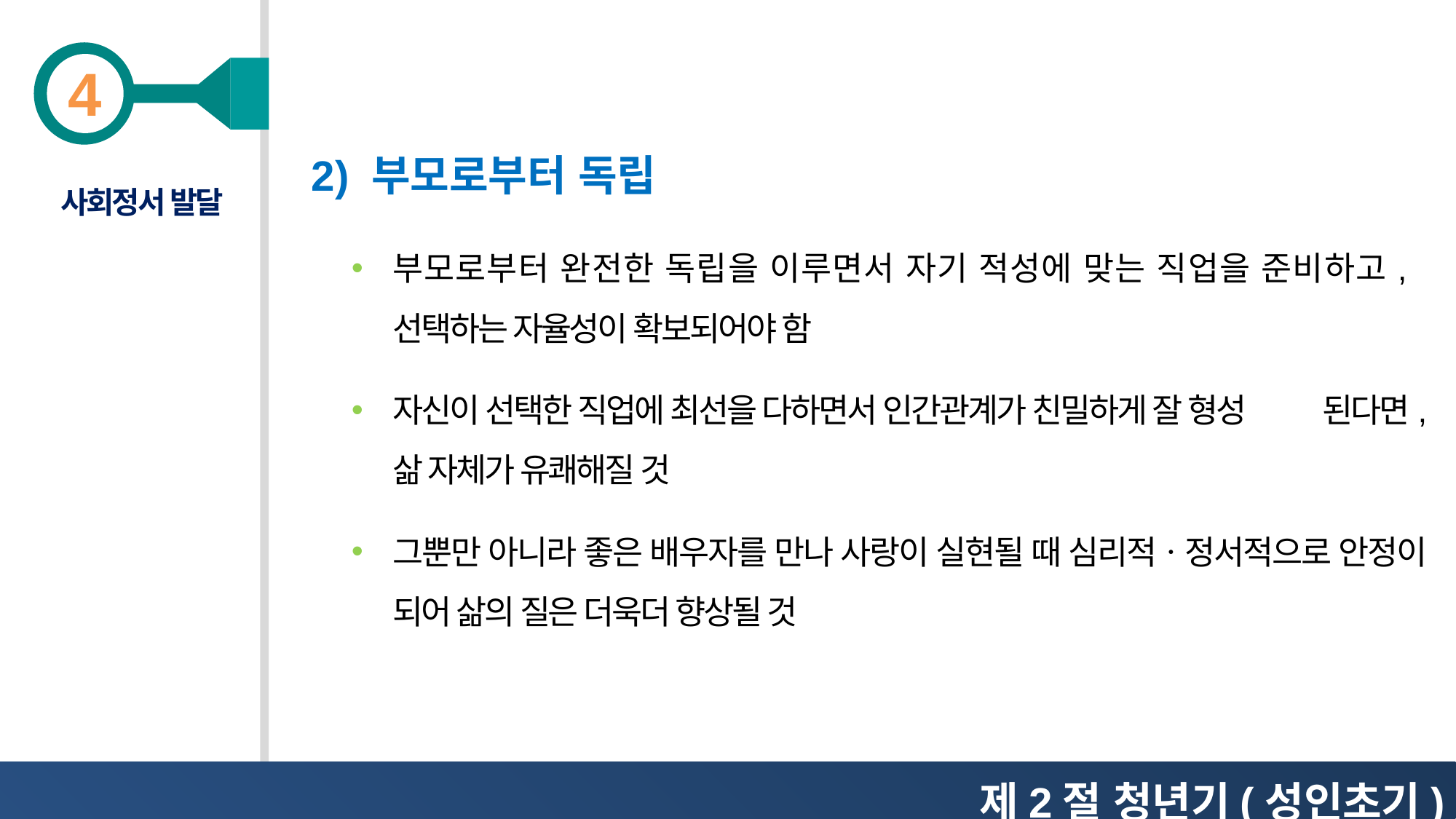

2) 부모로부터 독립
사회정서 발달
부모로부터 완전한 독립을 이루면서 자기 적성에 맞는 직업을 준비하고,   선택하는 자율성이 확보되어야 함

자신이 선택한 직업에 최선을 다하면서 인간관계가 친밀하게 잘 형성           된다면, 삶 자체가 유쾌해질 것

그뿐만 아니라 좋은 배우자를 만나 사랑이 실현될 때 심리적ㆍ정서적으로 안정이 되어 삶의 질은 더욱더 향상될 것
제2절 청년기(성인초기)